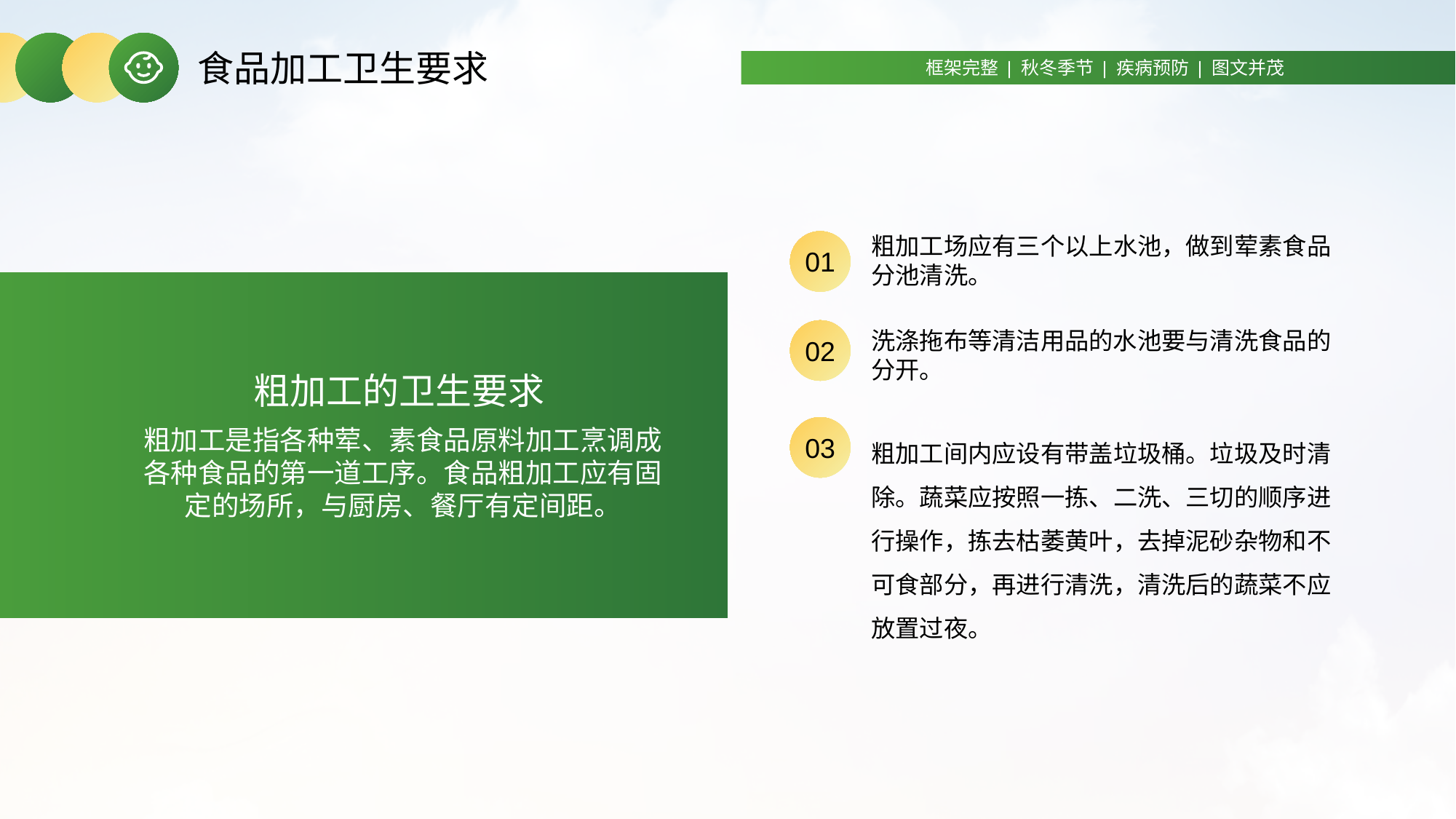

食品加工卫生要求
框架完整 | 秋冬季节 | 疾病预防 | 图文并茂

粗加工场应有三个以上水池，做到荤素食品分池清洗。

01

02
洗涤拖布等清洁用品的水池要与清洗食品的分开。

03
粗加工间内应设有带盖垃圾桶。垃圾及时清除。蔬菜应按照一拣、二洗、三切的顺序进行操作，拣去枯萎黄叶，去掉泥砂杂物和不可食部分，再进行清洗，清洗后的蔬菜不应放置过夜。

粗加工的卫生要求
粗加工是指各种荤、素食品原料加工烹调成各种食品的第一道工序。食品粗加工应有固定的场所，与厨房、餐厅有定间距。